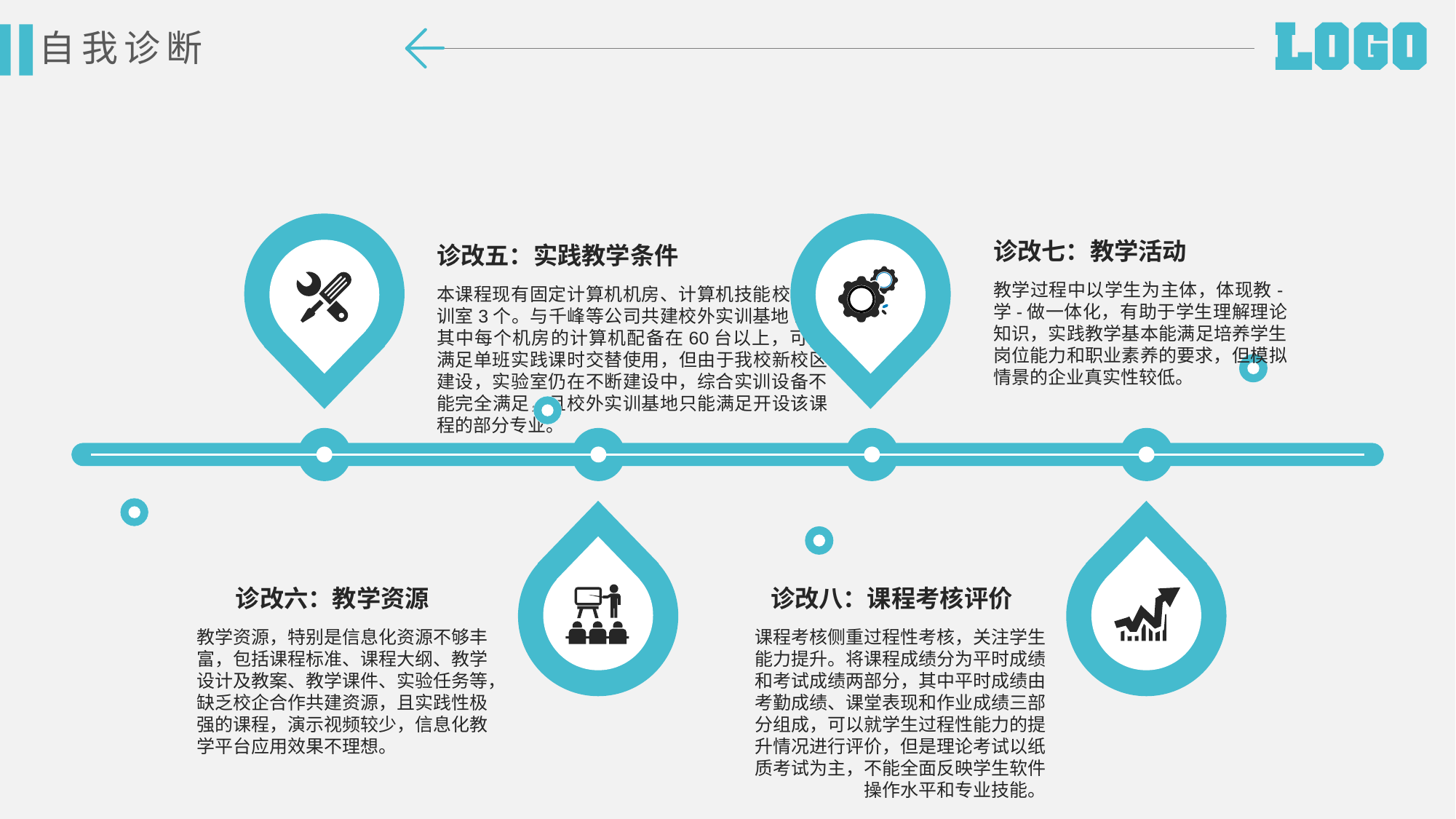

自我诊断

诊改七：教学活动
教学过程中以学生为主体，体现教-学-做一体化，有助于学生理解理论知识，实践教学基本能满足培养学生岗位能力和职业素养的要求，但模拟情景的企业真实性较低。
诊改五：实践教学条件
本课程现有固定计算机机房、计算机技能校内实训室3个。与千峰等公司共建校外实训基地1个，其中每个机房的计算机配备在60台以上，可以满足单班实践课时交替使用，但由于我校新校区建设，实验室仍在不断建设中，综合实训设备不能完全满足，且校外实训基地只能满足开设该课程的部分专业。

诊改六：教学资源
教学资源，特别是信息化资源不够丰富，包括课程标准、课程大纲、教学设计及教案、教学课件、实验任务等，缺乏校企合作共建资源，且实践性极强的课程，演示视频较少，信息化教学平台应用效果不理想。
诊改八：课程考核评价
课程考核侧重过程性考核，关注学生能力提升。将课程成绩分为平时成绩和考试成绩两部分，其中平时成绩由考勤成绩、课堂表现和作业成绩三部分组成，可以就学生过程性能力的提升情况进行评价，但是理论考试以纸质考试为主，不能全面反映学生软件操作水平和专业技能。